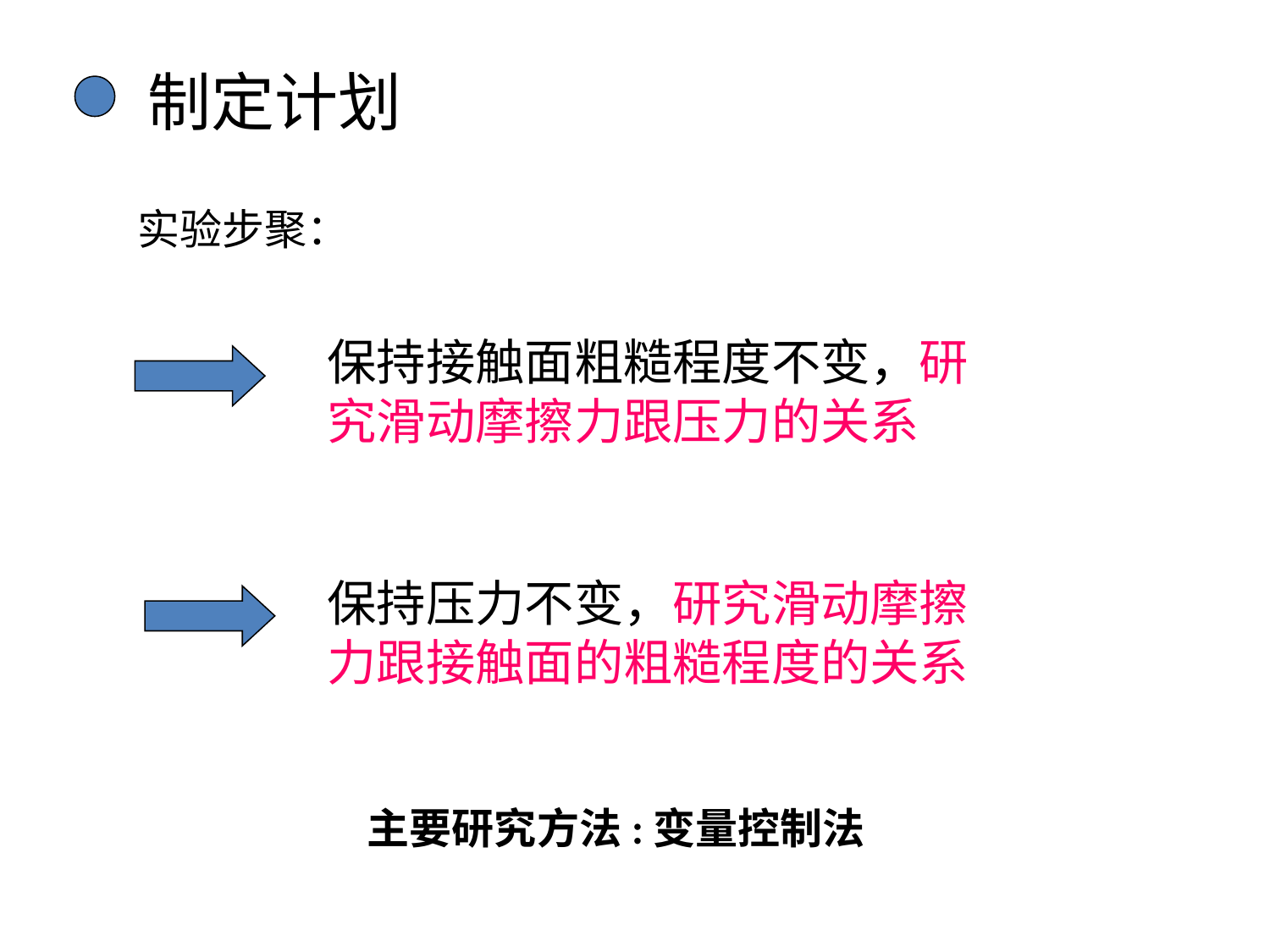

制定计划

实验步聚：
保持接触面粗糙程度不变，研究滑动摩擦力跟压力的关系

保持压力不变，研究滑动摩擦力跟接触面的粗糙程度的关系

主要研究方法:变量控制法